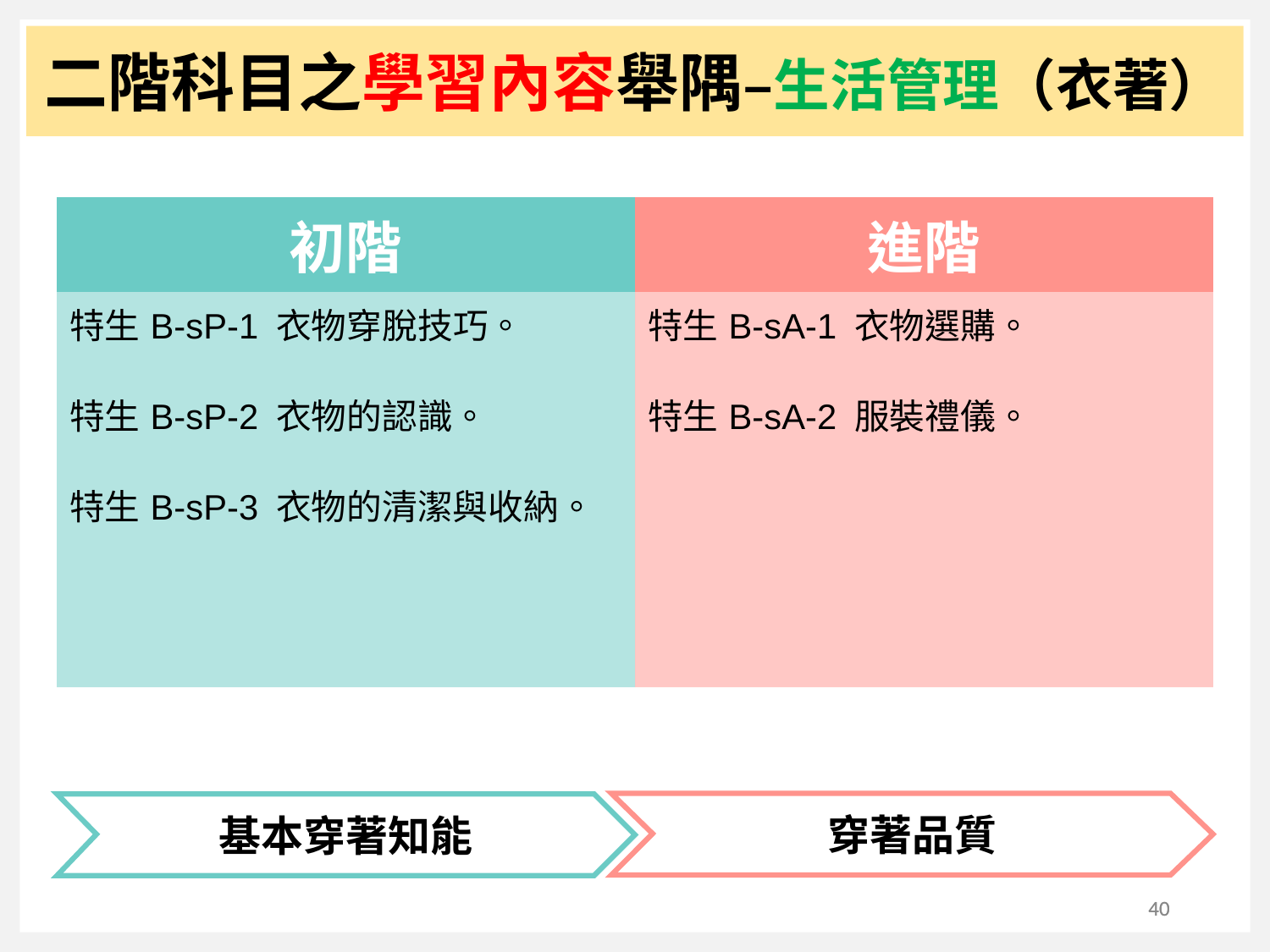

二階科目之學習內容舉隅–生活管理（衣著）
| 初階 | 進階 |
| --- | --- |
| 特生B-sP-1 衣物穿脫技巧。 特生B-sP-2 衣物的認識。 特生B-sP-3 衣物的清潔與收納。 | 特生B-sA-1 衣物選購。 特生B-sA-2 服裝禮儀。 |
穿著品質
基本穿著知能
40
40